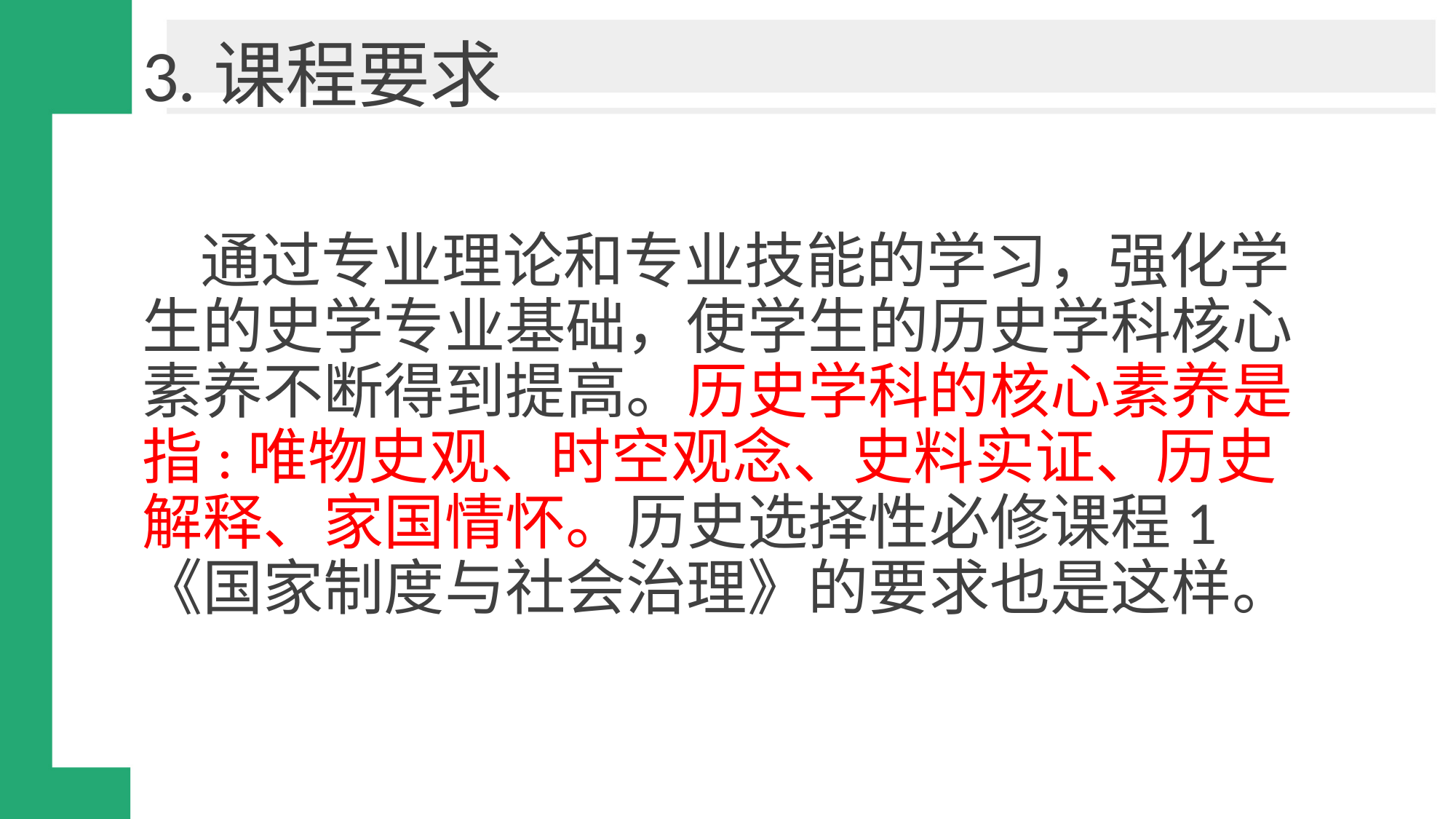

# 3.课程要求

   通过专业理论和专业技能的学习，强化学生的史学专业基础，使学生的历史学科核心素养不断得到提高。历史学科的核心素养是指:唯物史观、时空观念、史料实证、历史解释、家国情怀。历史选择性必修课程1《国家制度与社会治理》的要求也是这样。